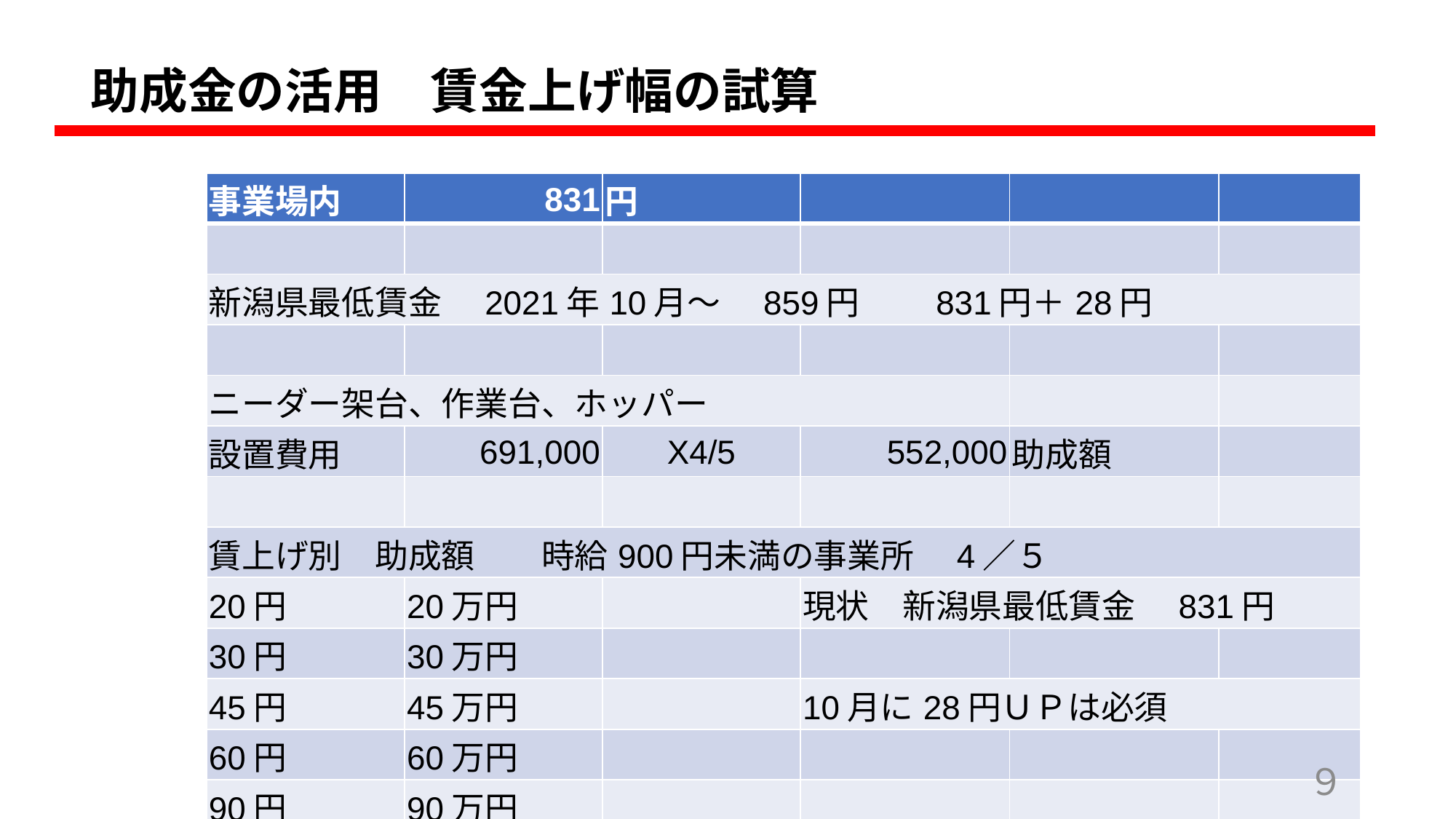

助成金の活用　賃金上げ幅の試算
| 事業場内 | 831 | 円 |  |  |  |
| --- | --- | --- | --- | --- | --- |
|  |  |  |  |  |  |
| 新潟県最低賃金　2021年10月～　859円　　831円＋28円 |  |  |  |  |  |
|  |  |  |  |  |  |
| ニーダー架台、作業台、ホッパー |  |  |  |  |  |
| 設置費用 | 691,000 | X4/5 | 552,000 | 助成額 |  |
|  |  |  |  |  |  |
| 賃上げ別　助成額　　時給900円未満の事業所　4／５ |  |  |  |  |  |
| 20円 | 20万円 |  | 現状　新潟県最低賃金　831円 |  |  |
| 30円 | 30万円 |  |  |  |  |
| 45円 | 45万円 |  | 10月に28円ＵＰは必須 |  |  |
| 60円 | 60万円 |  |  |  |  |
| 90円 | 90万円 |  |  |  |  |
９